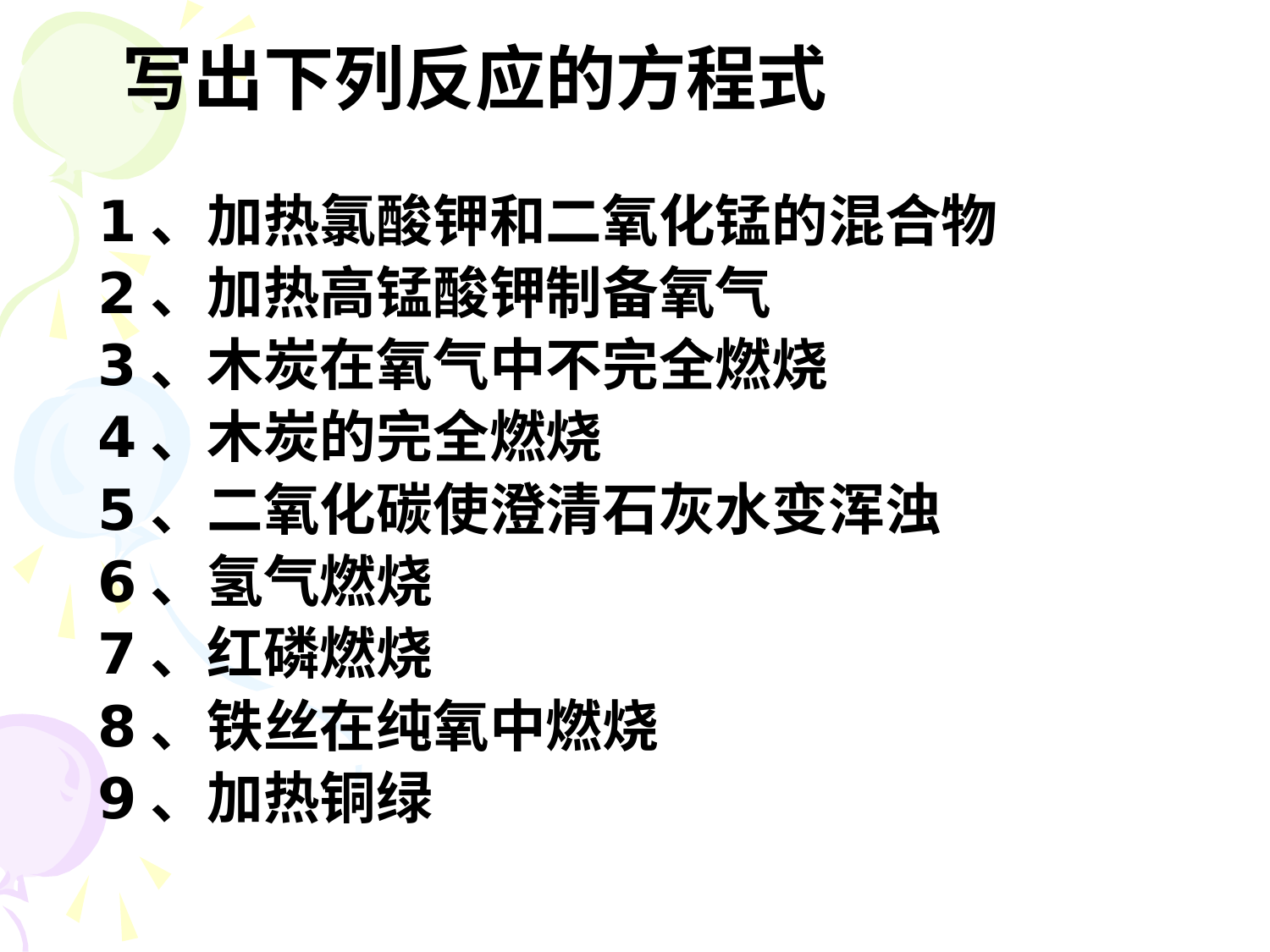

# 写出下列反应的方程式
1、加热氯酸钾和二氧化锰的混合物
2、加热高锰酸钾制备氧气
3、木炭在氧气中不完全燃烧
4、木炭的完全燃烧
5、二氧化碳使澄清石灰水变浑浊
6、氢气燃烧
7、红磷燃烧
8、铁丝在纯氧中燃烧
9、加热铜绿